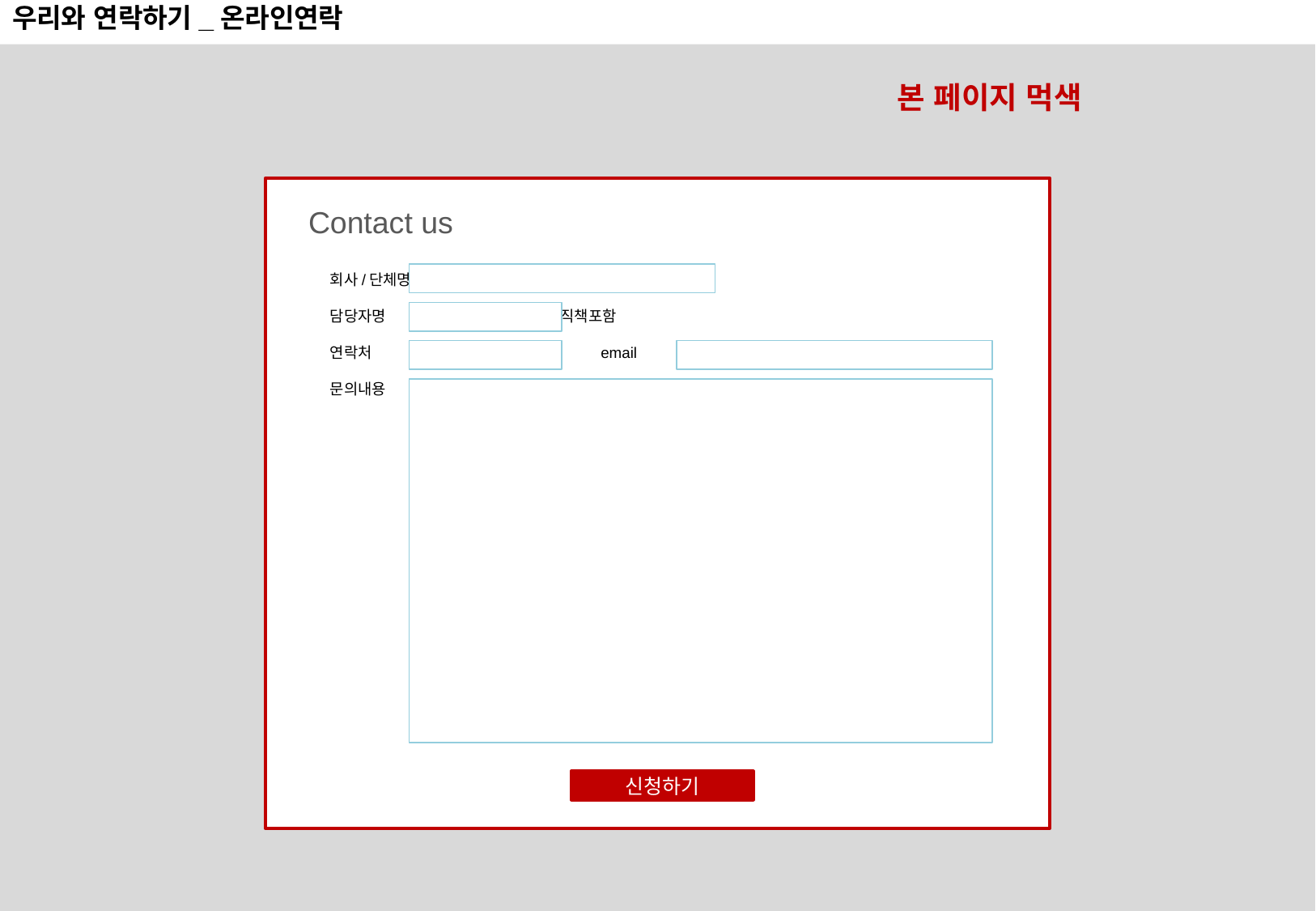

# 우리와 연락하기_온라인연락

본 페이지 먹색
차이나플랜을 만나는 순간 중국마케팅이 단순해집니다.
아래의 문의사항을 자세하게 기입하여 주시면 담당직원이 더욱 상세한 정보를 제공해 드릴 수 있습니다.

Contact us
회사/단체명

담당자명                                         직책포함

연락처                                                     email

문의내용

신청하기